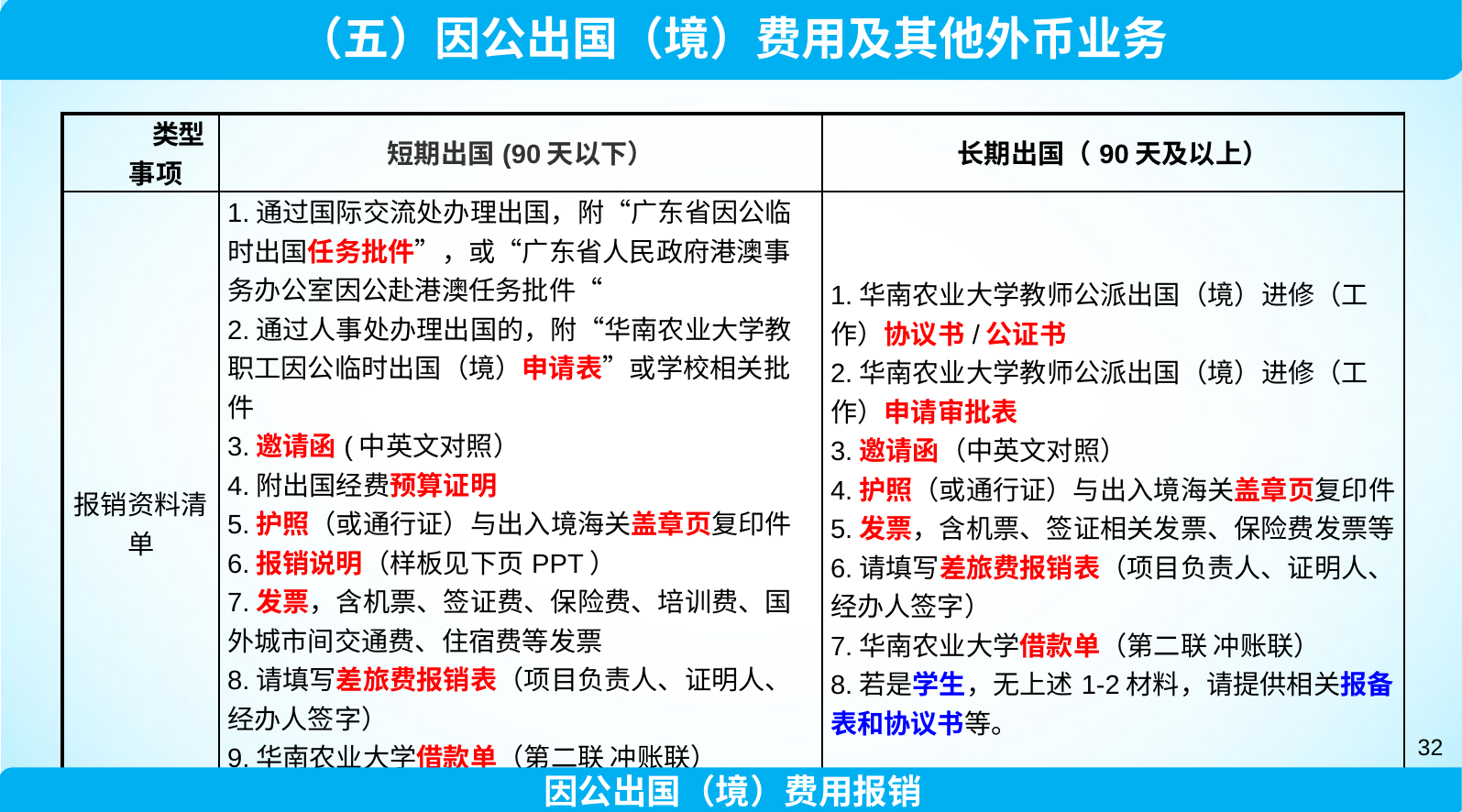

（五）因公出国（境）费用及其他外币业务
| 类型 事项 | 短期出国(90天以下） | 长期出国（90天及以上） |
| --- | --- | --- |
| 报销资料清单 | 1.通过国际交流处办理出国，附“广东省因公临时出国任务批件”，或“广东省人民政府港澳事务办公室因公赴港澳任务批件“ 2.通过人事处办理出国的，附“华南农业大学教职工因公临时出国（境）申请表”或学校相关批件 3.邀请函(中英文对照） 4.附出国经费预算证明 5.护照（或通行证）与出入境海关盖章页复印件 6.报销说明（样板见下页PPT） 7.发票，含机票、签证费、保险费、培训费、国外城市间交通费、住宿费等发票 8.请填写差旅费报销表（项目负责人、证明人、经办人签字） 9.华南农业大学借款单（第二联 冲账联） 10.若是学生，无上述1-2材料，请提供“华南农业大学学生因公临时出国（境）报备表”等。 | 1.华南农业大学教师公派出国（境）进修（工作）协议书/公证书 2.华南农业大学教师公派出国（境）进修（工作）申请审批表 3.邀请函（中英文对照） 4.护照（或通行证）与出入境海关盖章页复印件 5.发票，含机票、签证相关发票、保险费发票等 6.请填写差旅费报销表（项目负责人、证明人、经办人签字） 7.华南农业大学借款单（第二联 冲账联） 8.若是学生，无上述1-2材料，请提供相关报备表和协议书等。 |
| 备注 | 所有国外的票据，需项目负责人、证明人、经办人签字，并且每张票据的关键信息请用中文标明，如：内容、日期、金额、数量、收款单位等。 |  |
32
因公出国（境）费用报销